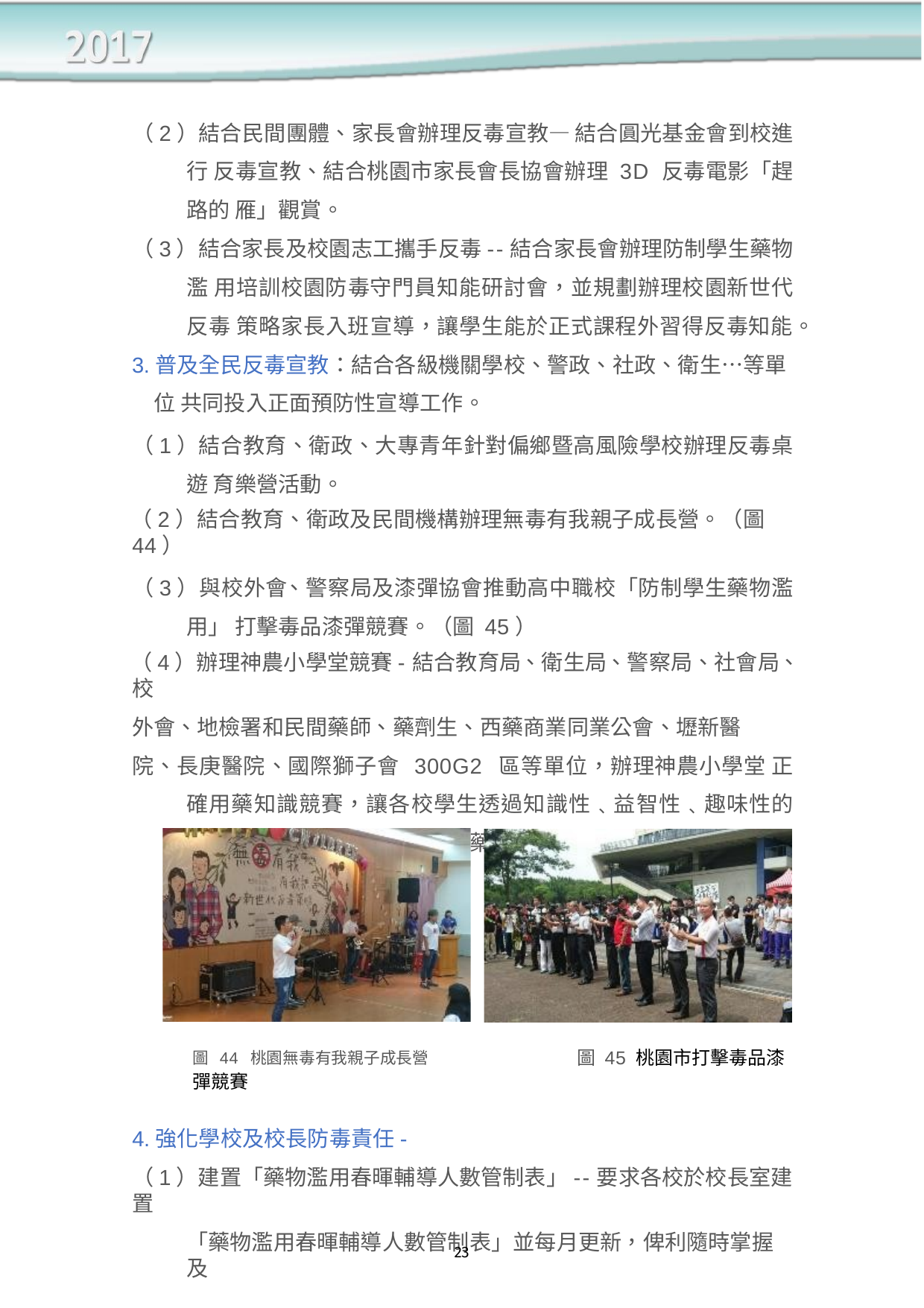

（2）結合民間團體、家長會辦理反毒宣教—結合圓光基金會到校進行 反毒宣教、結合桃園市家長會長協會辦理 3D 反毒電影「趕路的 雁」觀賞。
（3）結合家長及校園志工攜手反毒--結合家長會辦理防制學生藥物濫 用培訓校園防毒守門員知能研討會，並規劃辦理校園新世代反毒 策略家長入班宣導，讓學生能於正式課程外習得反毒知能。
3.普及全民反毒宣教：結合各級機關學校、警政、社政、衛生…等單位 共同投入正面預防性宣導工作。
（1）結合教育、衛政、大專青年針對偏鄉暨高風險學校辦理反毒桌遊 育樂營活動。
（2）結合教育、衛政及民間機構辦理無毒有我親子成長營。（圖 44）
（3）與校外會、警察局及漆彈協會推動高中職校「防制學生藥物濫用」 打擊毒品漆彈競賽。（圖 45）
（4）辦理神農小學堂競賽-結合教育局、衛生局、警察局、社會局、校
外會、地檢署和民間藥師、藥劑生、西藥商業同業公會、壢新醫
院、長庚醫院、國際獅子會 300G2 區等單位，辦理神農小學堂 正確用藥知識競賽，讓各校學生透過知識性﹑益智性﹑趣味性的 競賽活動，提升自我對毒品及藥物濫用的防制與正確觀念。

圖 44 桃園無毒有我親子成長營	圖 45 桃園市打擊毒品漆彈競賽

4.強化學校及校長防毒責任-
（1）建置「藥物濫用春暉輔導人數管制表」--要求各校於校長室建置
「藥物濫用春暉輔導人數管制表」並每月更新，俾利隨時掌握及

23